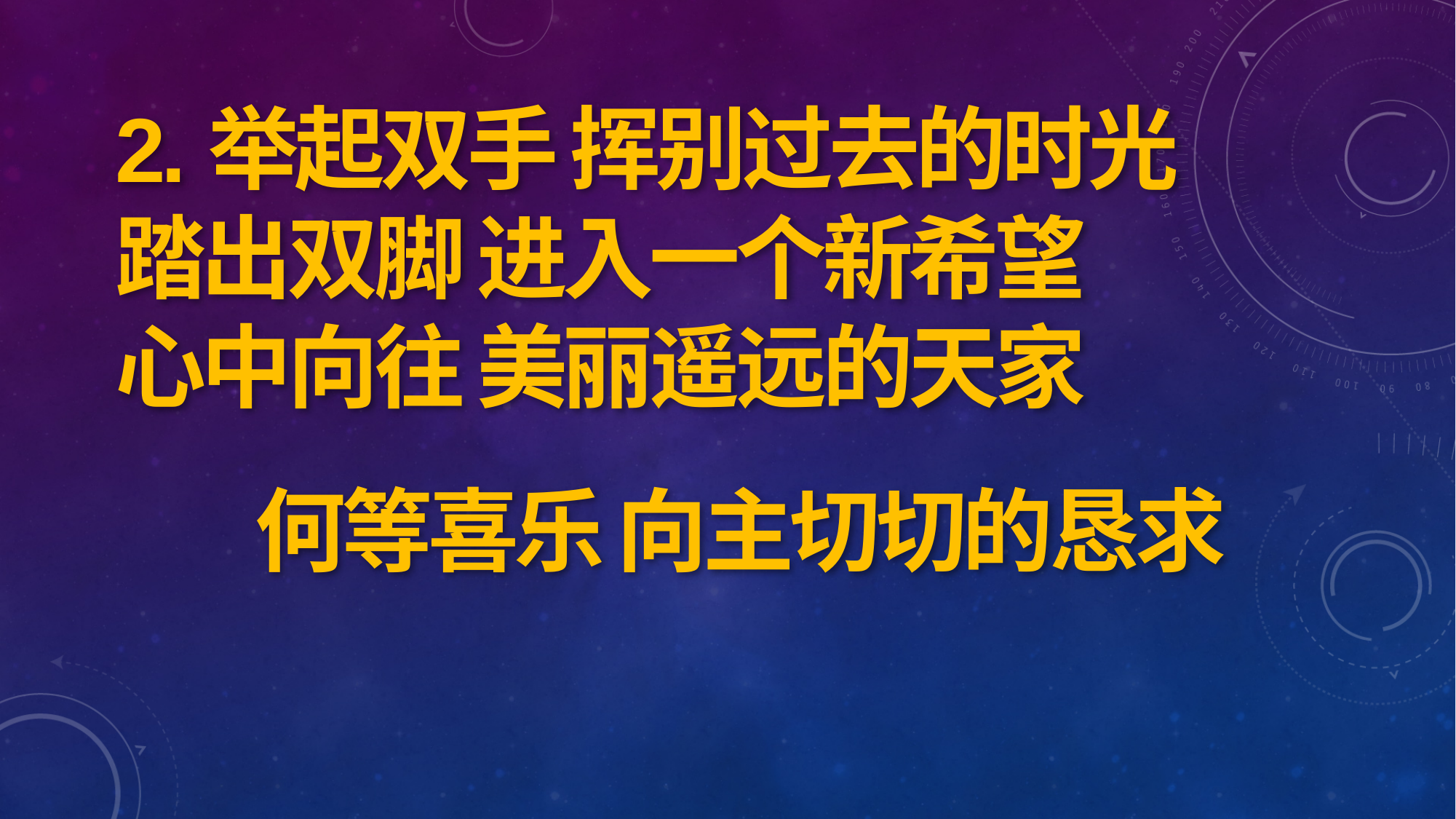

2.举起双手 挥别过去的时光
踏出双脚 进入一个新希望
心中向往 美丽遥远的天家
何等喜乐 向主切切的恳求